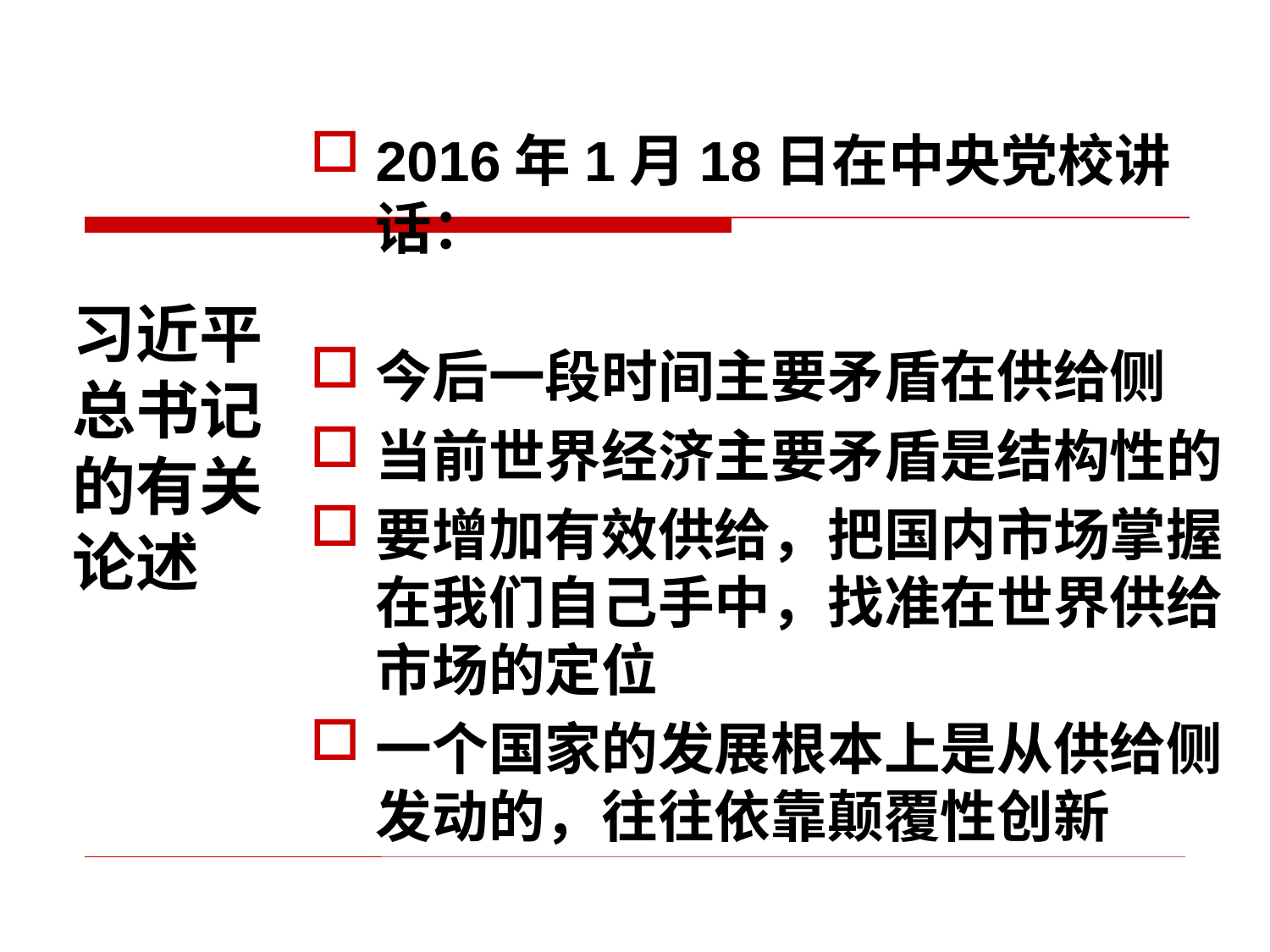

#
2016年1月18日在中央党校讲话：

今后一段时间主要矛盾在供给侧
当前世界经济主要矛盾是结构性的
要增加有效供给，把国内市场掌握在我们自己手中，找准在世界供给市场的定位
一个国家的发展根本上是从供给侧发动的，往往依靠颠覆性创新
习近平总书记的有关论述